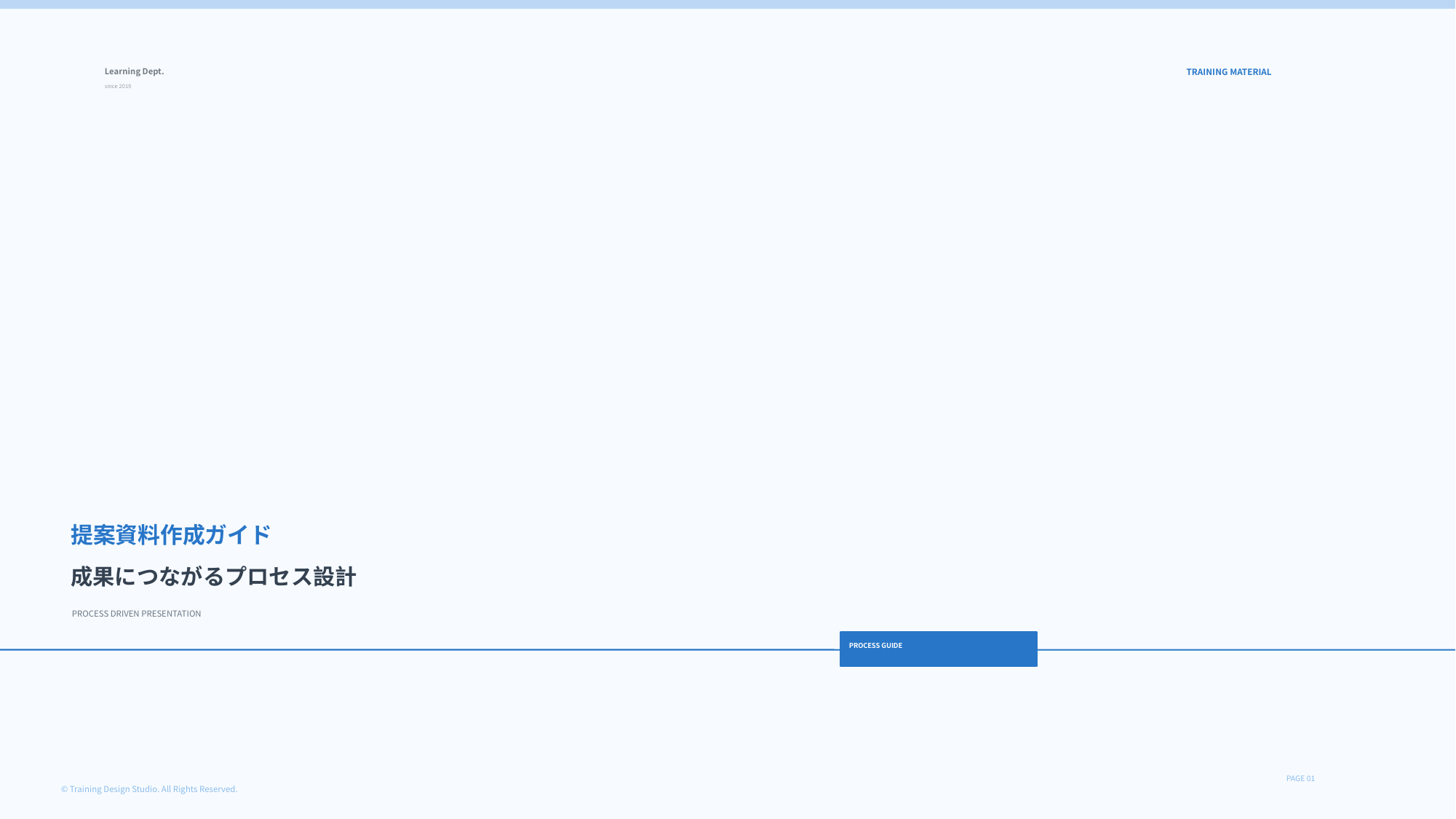

Learning Dept.
TRAINING MATERIAL
since 2019
提案資料作成ガイド
成果につながるプロセス設計
PROCESS DRIVEN PRESENTATION

PROCESS GUIDE

PAGE 01
© Training Design Studio. All Rights Reserved.